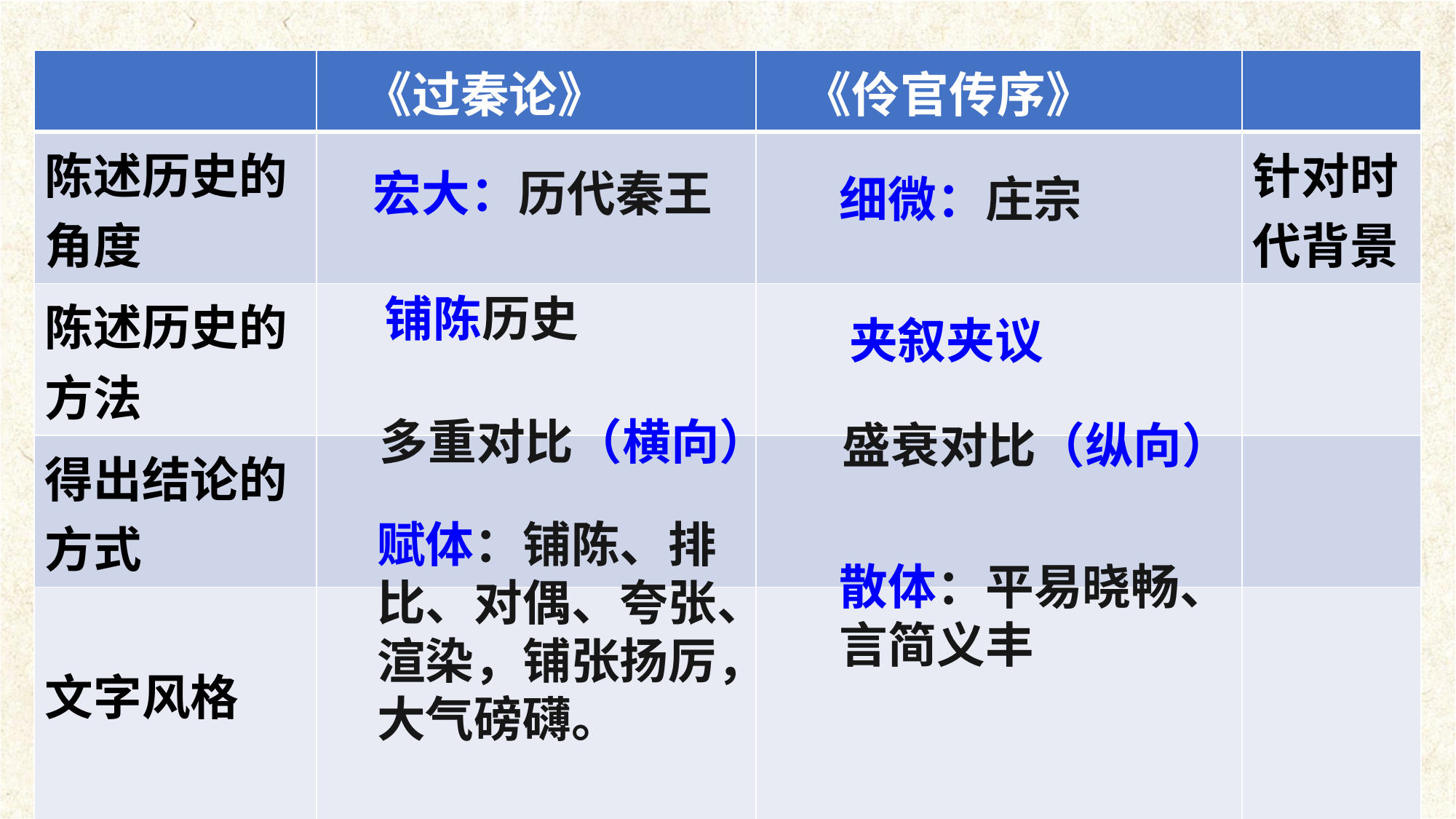

|  | 《过秦论》 | 《伶官传序》 |  |
| --- | --- | --- | --- |
| 陈述历史的角度 |  |  | 针对时代背景 |
| 陈述历史的方法 |  |  |  |
| 得出结论的方式 |  |  |  |
| 文字风格 |  |  |  |
宏大：历代秦王
细微：庄宗
铺陈历史
夹叙夹议
多重对比（横向）
盛衰对比（纵向）
赋体：铺陈、排比、对偶、夸张、渲染，铺张扬厉，大气磅礴。
散体：平易晓畅、言简义丰